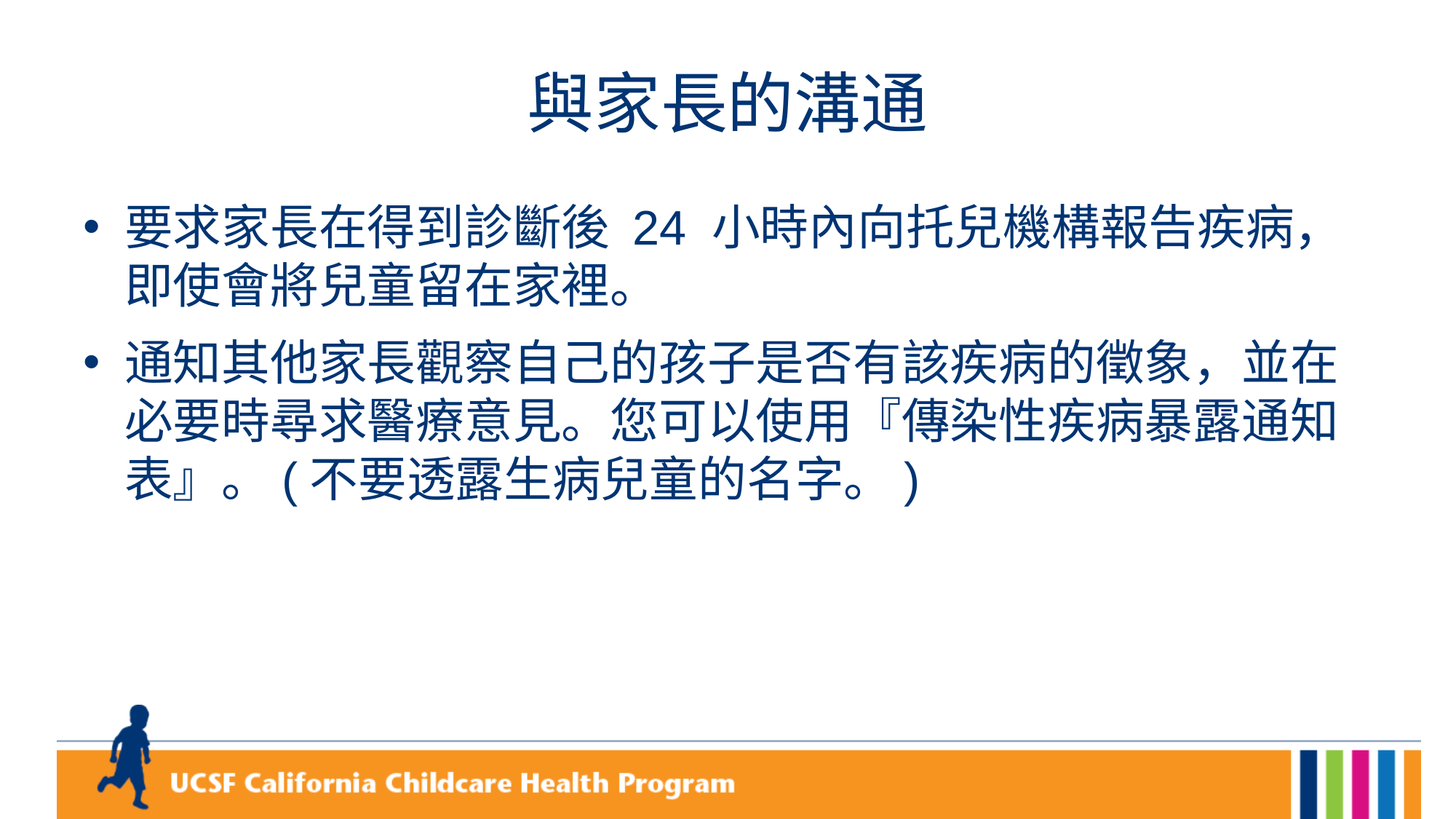

# 與家長的溝通
要求家長在得到診斷後 24 小時內向托兒機構報告疾病，即使會將兒童留在家裡。
通知其他家長觀察自己的孩子是否有該疾病的徵象，並在必要時尋求醫療意見。您可以使用『傳染性疾病暴露通知表』。(不要透露生病兒童的名字。)